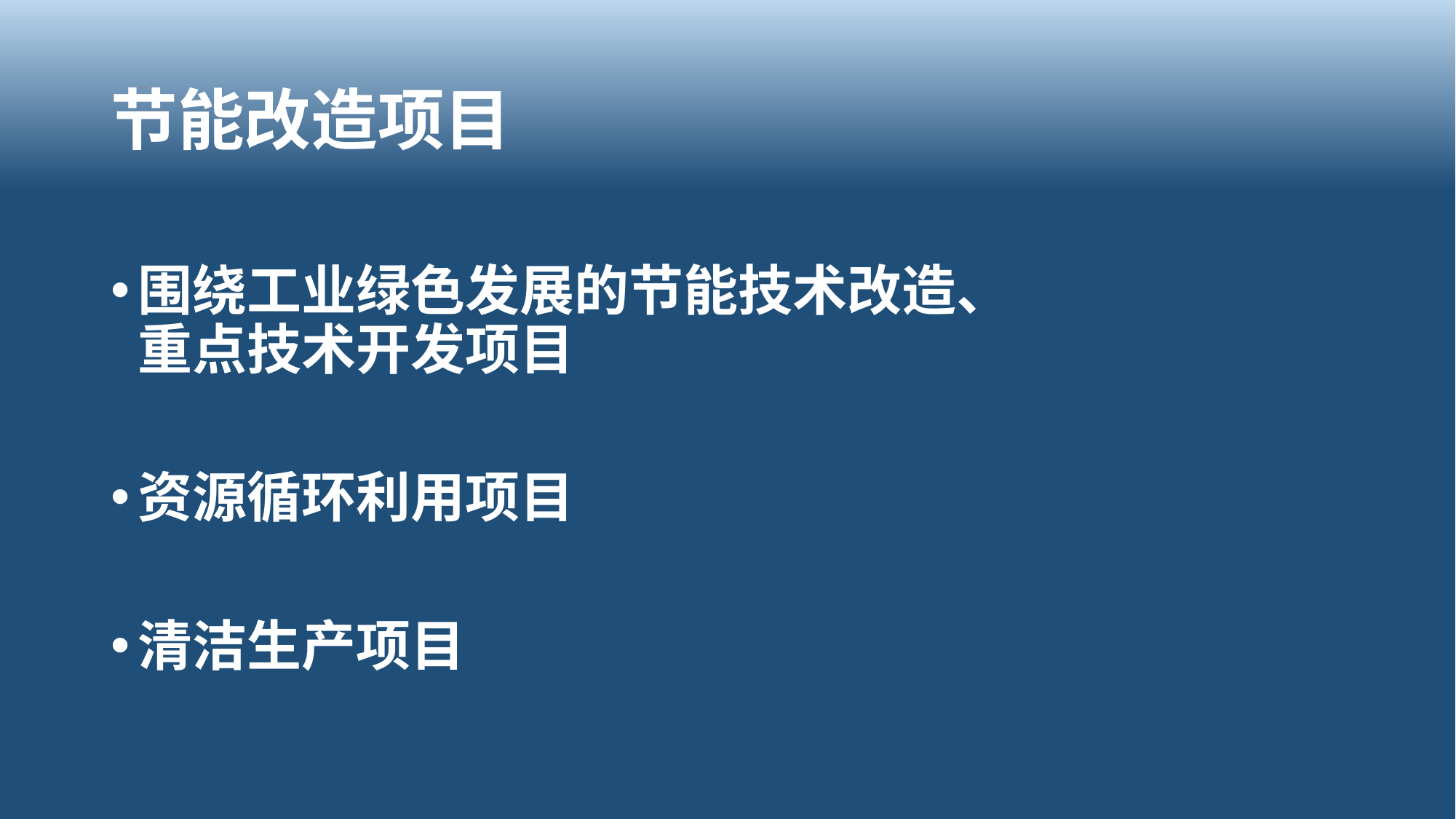

# 节能改造项目
围绕工业绿色发展的节能技术改造、重点技术开发项目

资源循环利用项目

清洁生产项目